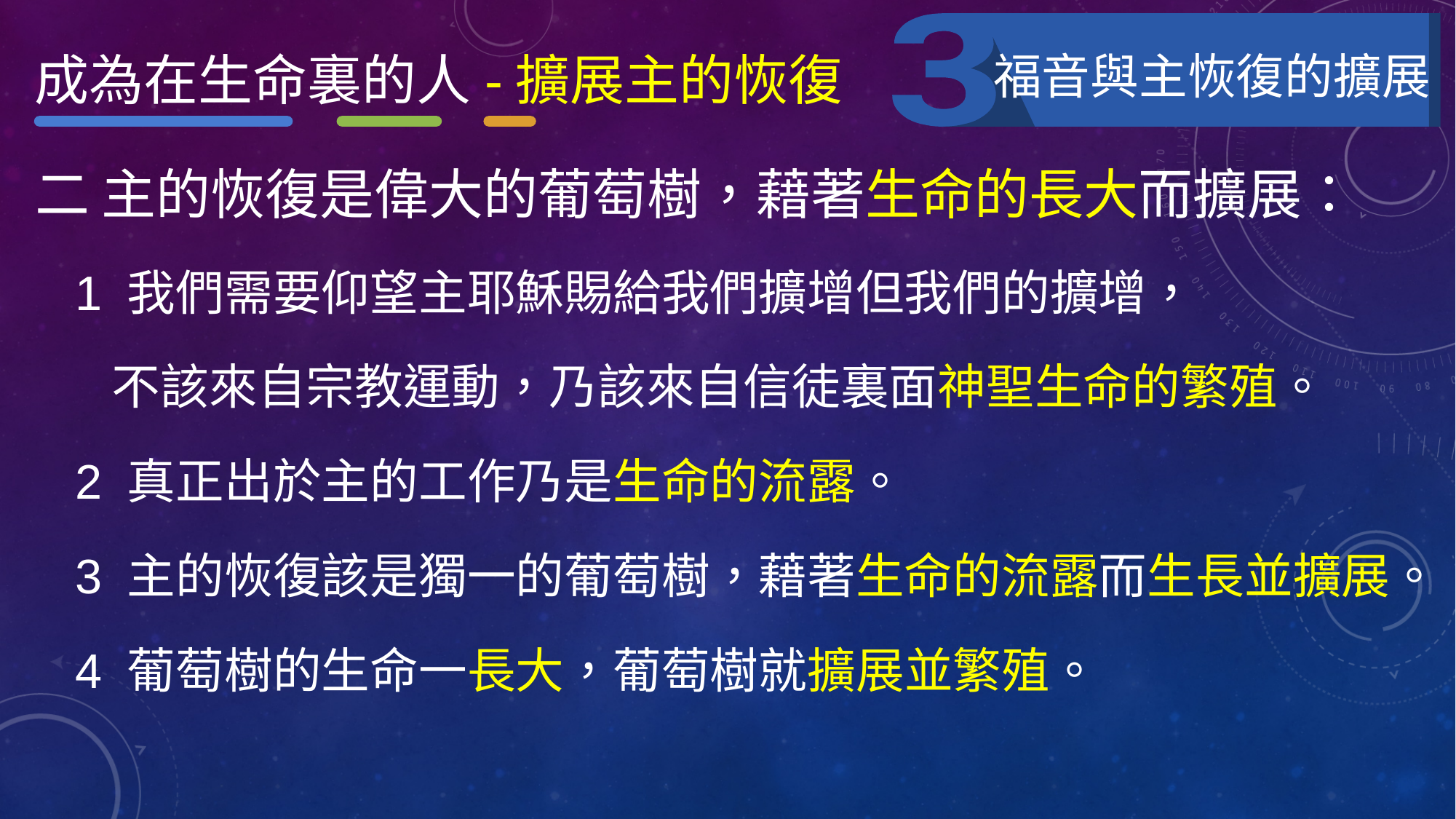

成為在生命裏的人-擴展主的恢復
福音與主恢復的擴展

二 主的恢復是偉大的葡萄樹，藉著生命的長大而擴展：
   1 我們需要仰望主耶穌賜給我們擴增但我們的擴增，
      不該來自宗教運動，乃該來自信徒裏面神聖生命的繁殖。
   2 真正出於主的工作乃是生命的流露。
   3 主的恢復該是獨一的葡萄樹，藉著生命的流露而生長並擴展。
   4 葡萄樹的生命一長大，葡萄樹就擴展並繁殖。